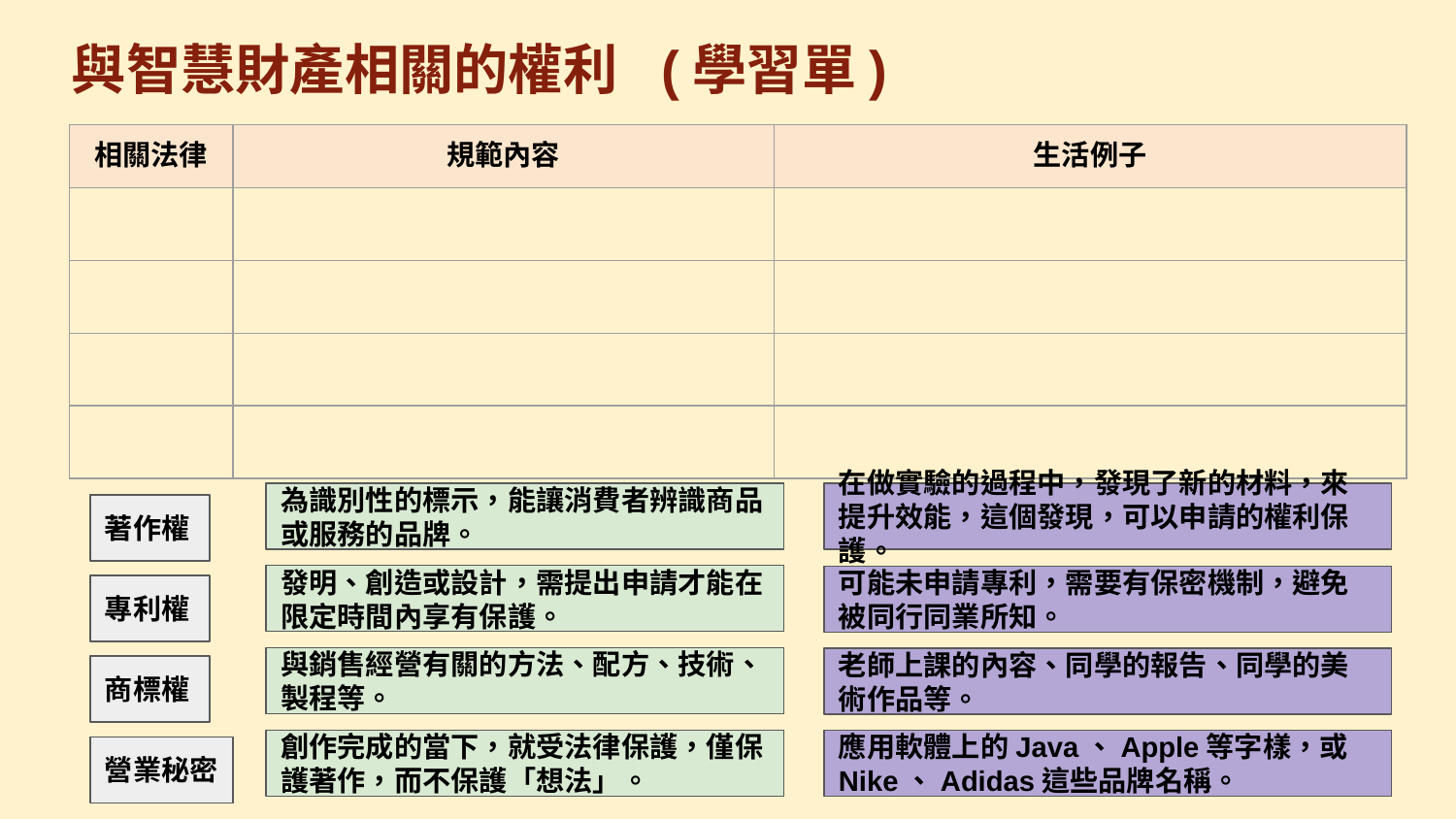

與智慧財產相關的權利  (學習單)
| 相關法律 | 規範內容 | 生活例子 |
| --- | --- | --- |
|  |  |  |
|  |  |  |
|  |  |  |
|  |  |  |
為識別性的標示，能讓消費者辨識商品或服務的品牌。
在做實驗的過程中，發現了新的材料，來提升效能，這個發現，可以申請的權利保護。
著作權
發明、創造或設計，需提出申請才能在限定時間內享有保護。
可能未申請專利，需要有保密機制，避免被同行同業所知。
專利權
與銷售經營有關的方法、配方、技術、製程等。
老師上課的內容、同學的報告、同學的美術作品等。
商標權
創作完成的當下，就受法律保護，僅保護著作，而不保護「想法」。
應用軟體上的Java、Apple等字樣，或Nike、Adidas這些品牌名稱。
營業秘密